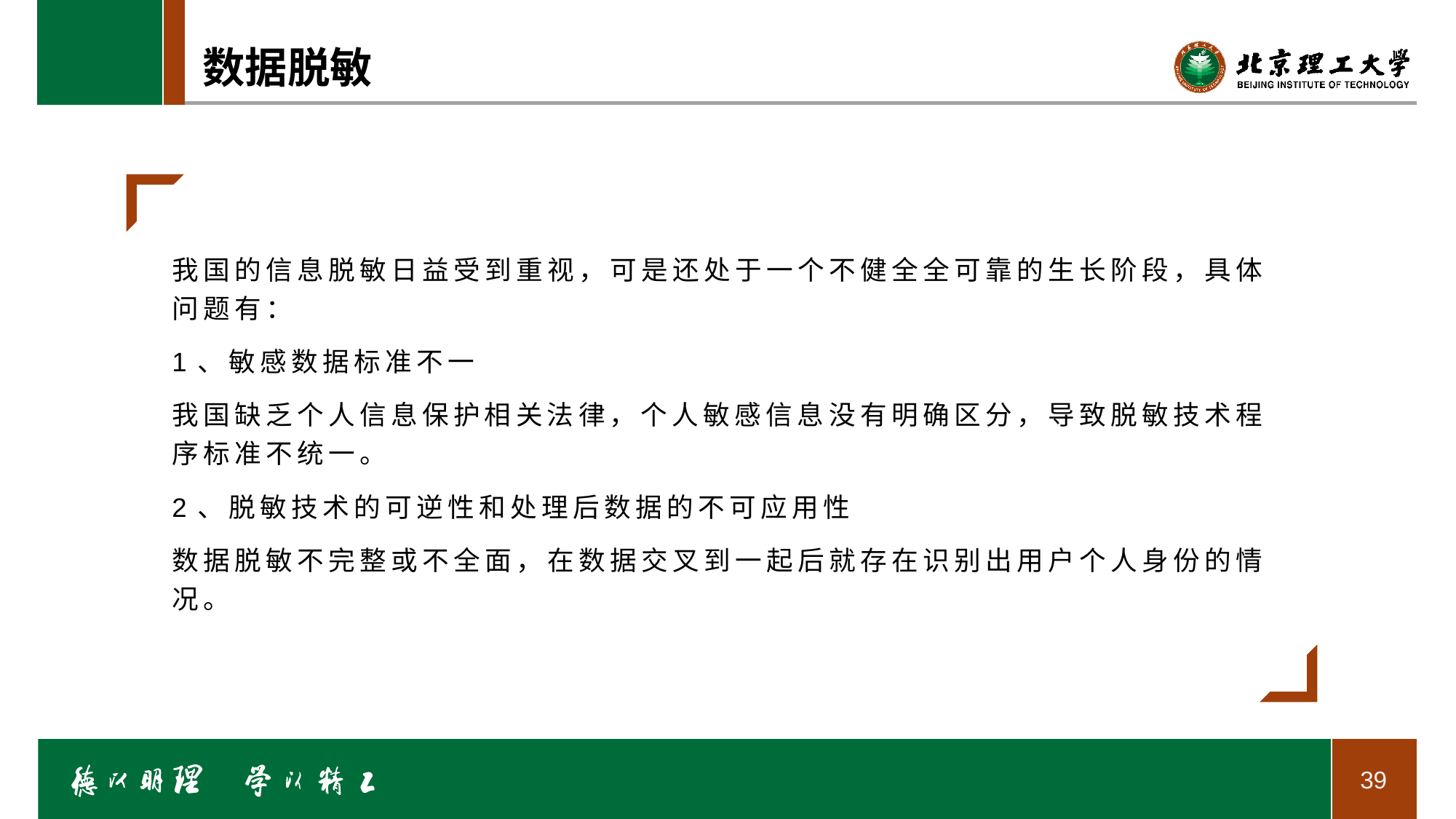

# 数据脱敏

我国的信息脱敏日益受到重视，可是还处于一个不健全全可靠的生长阶段，具体问题有：
1、敏感数据标准不一
我国缺乏个人信息保护相关法律，个人敏感信息没有明确区分，导致脱敏技术程序标准不统一。
2、脱敏技术的可逆性和处理后数据的不可应用性
数据脱敏不完整或不全面，在数据交叉到一起后就存在识别出用户个人身份的情况。